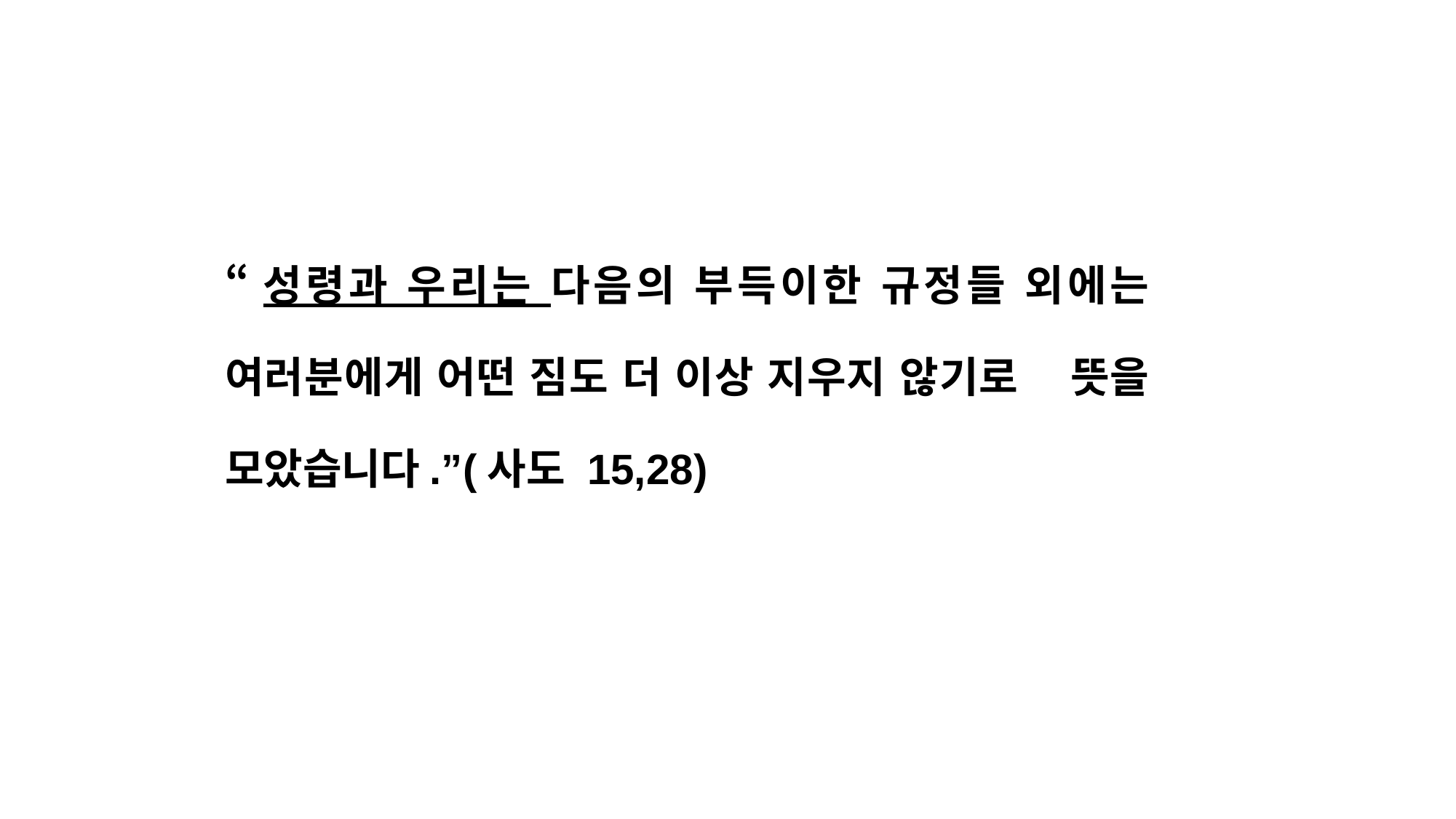

“성령과 우리는 다음의 부득이한 규정들 외에는 여러분에게 어떤 짐도 더 이상 지우지 않기로    뜻을 모았습니다.”(사도 15,28)